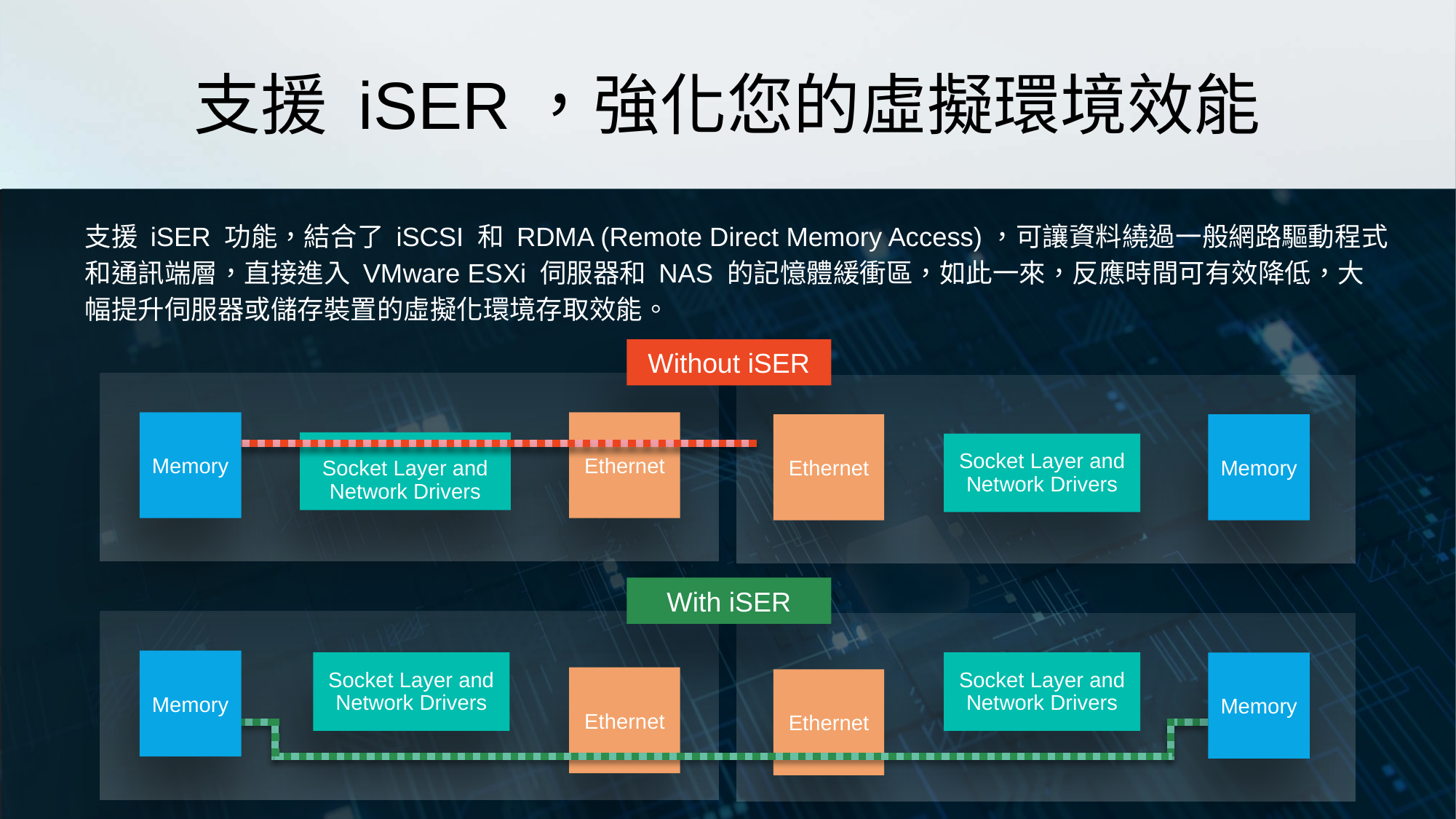

# 支援 iSER，強化您的虛擬環境效能
支援 iSER 功能，結合了 iSCSI 和 RDMA (Remote Direct Memory Access)，可讓資料繞過一般網路驅動程式和通訊端層，直接進入 VMware ESXi 伺服器和 NAS 的記憶體緩衝區，如此一來，反應時間可有效降低，大幅提升伺服器或儲存裝置的虛擬化環境存取效能。
Without iSER

Memory
Ethernet
Ethernet
Memory

Socket Layer and Network Drivers
Socket Layer and Network Drivers
With iSER

Memory
Socket Layer and Network Drivers
Socket Layer and Network Drivers
Memory
Ethernet
Ethernet